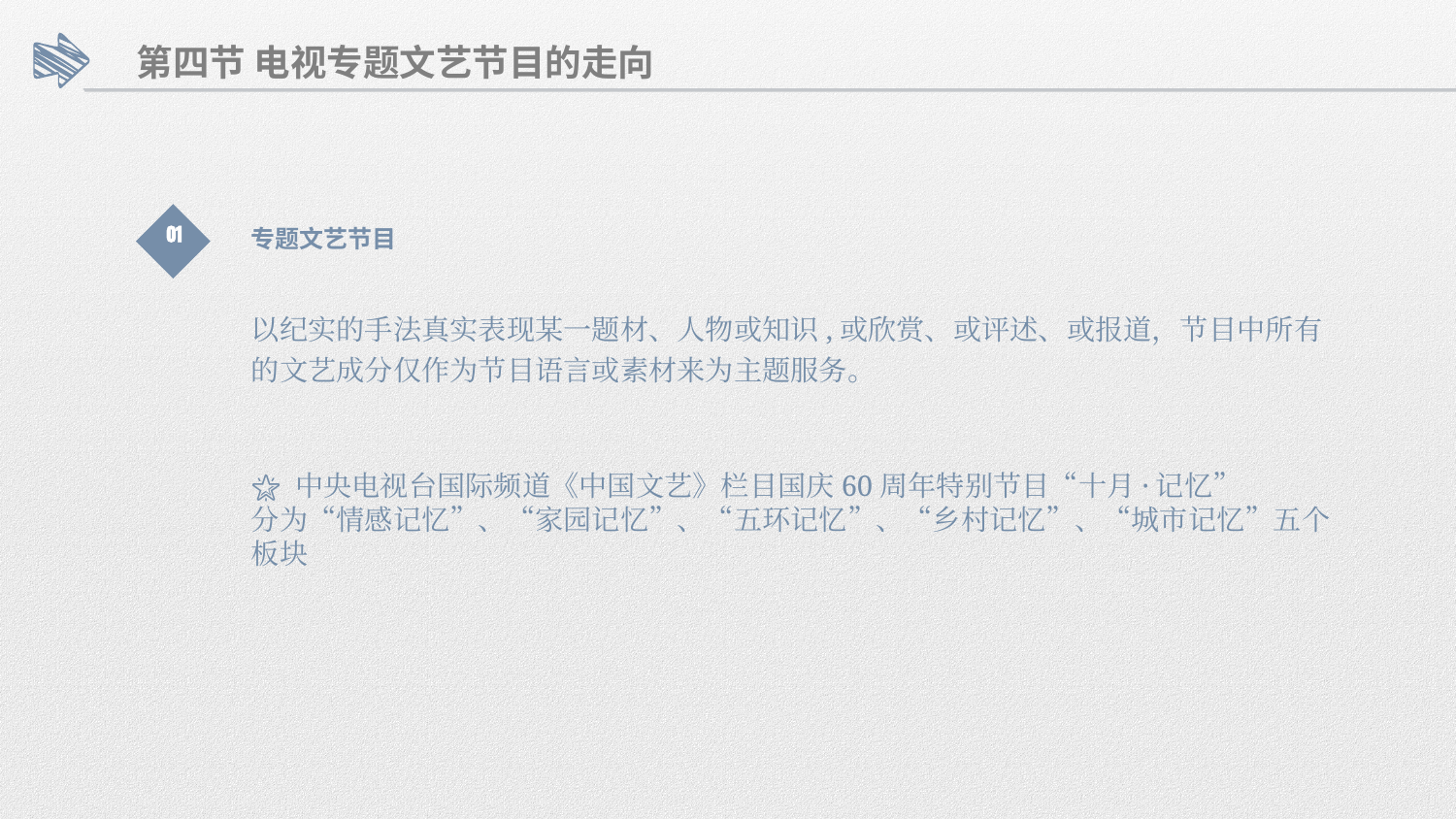

第四节 电视专题文艺节目的走向

01
专题文艺节目
以纪实的手法真实表现某一题材、人物或知识,或欣赏、或评述、或报道，节目中所有的文艺成分仅作为节目语言或素材来为主题服务。

🌟 中央电视台国际频道《中国文艺》栏目国庆60周年特别节目“十月·记忆”
分为“情感记忆”、“家园记忆”、“五环记忆”、“乡村记忆”、“城市记忆”五个板块